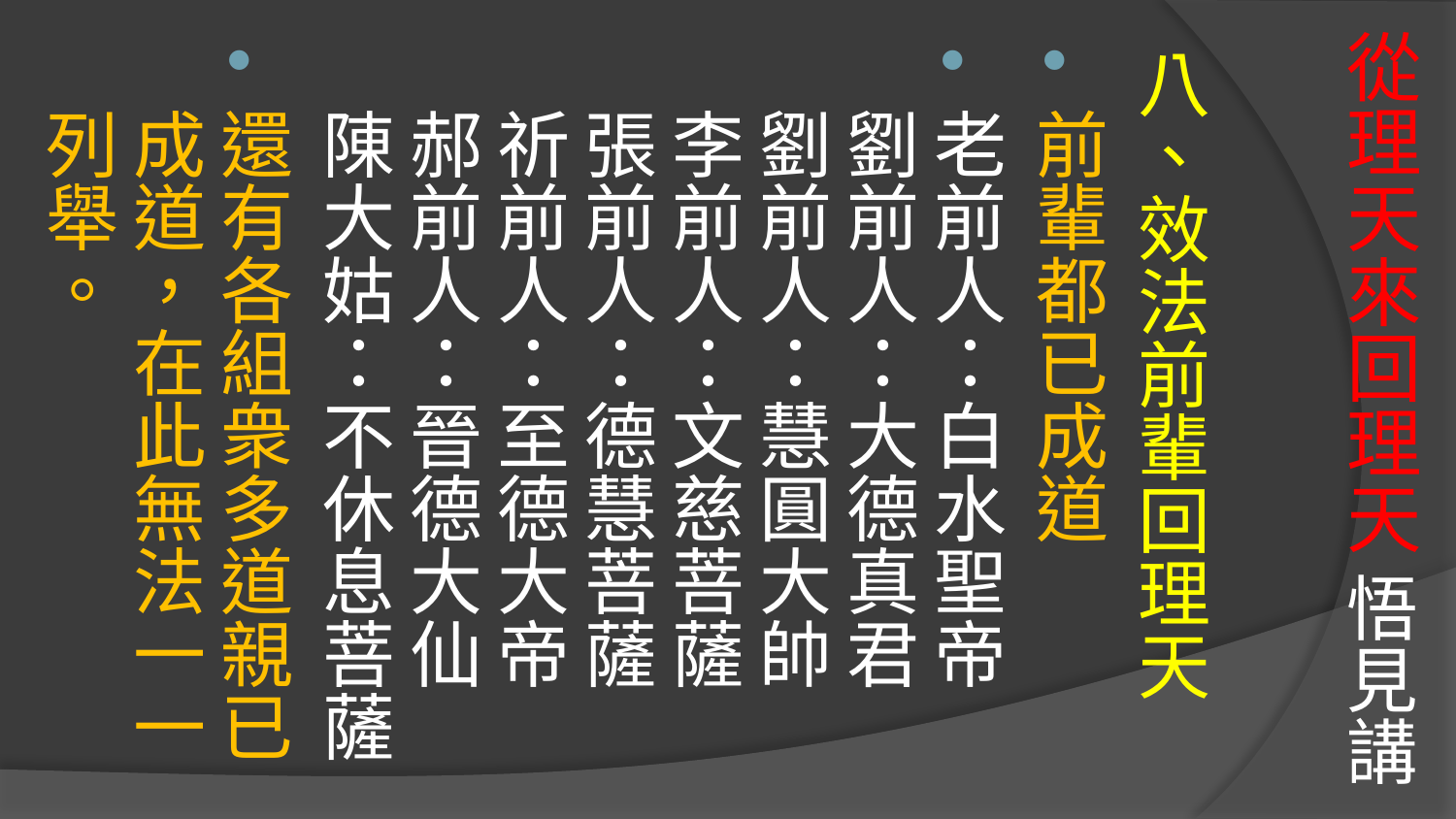

# 從理天來回理天 悟見講
八、效法前輩回理天
前輩都已成道
老前人：白水聖帝
劉前人：大德真君
劉前人：慧圓大帥
李前人：文慈菩薩
張前人：德慧菩薩
祈前人：至德大帝
郝前人：晉德大仙
陳大姑：不休息菩薩
還有各組衆多道親已成道，在此無法一一列舉。